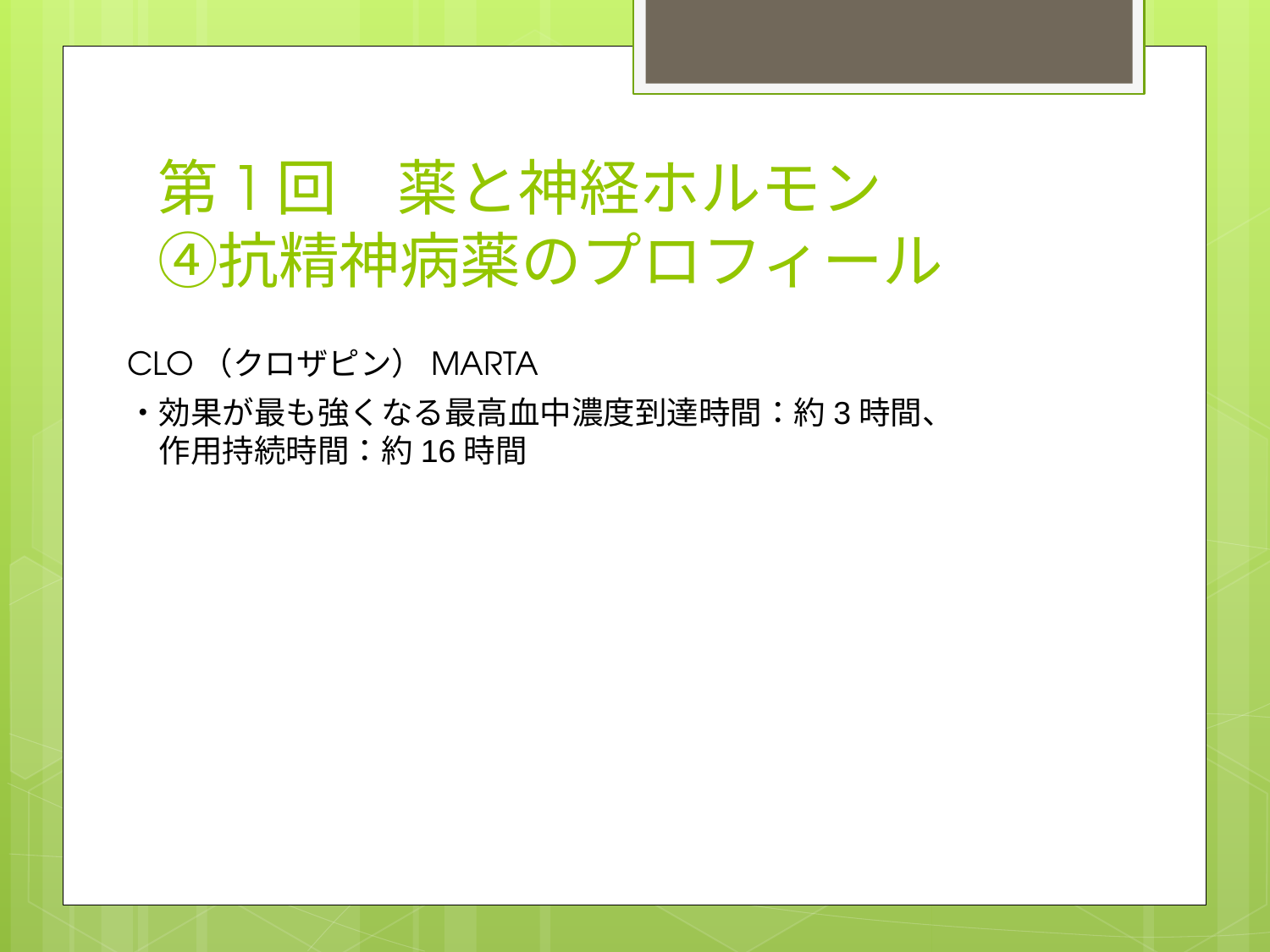

# 第1回　薬と神経ホルモン ④抗精神病薬のプロフィール
CLO（クロザピン）MARTA
・効果が最も強くなる最高血中濃度到達時間：約3時間、
　作用持続時間：約16時間